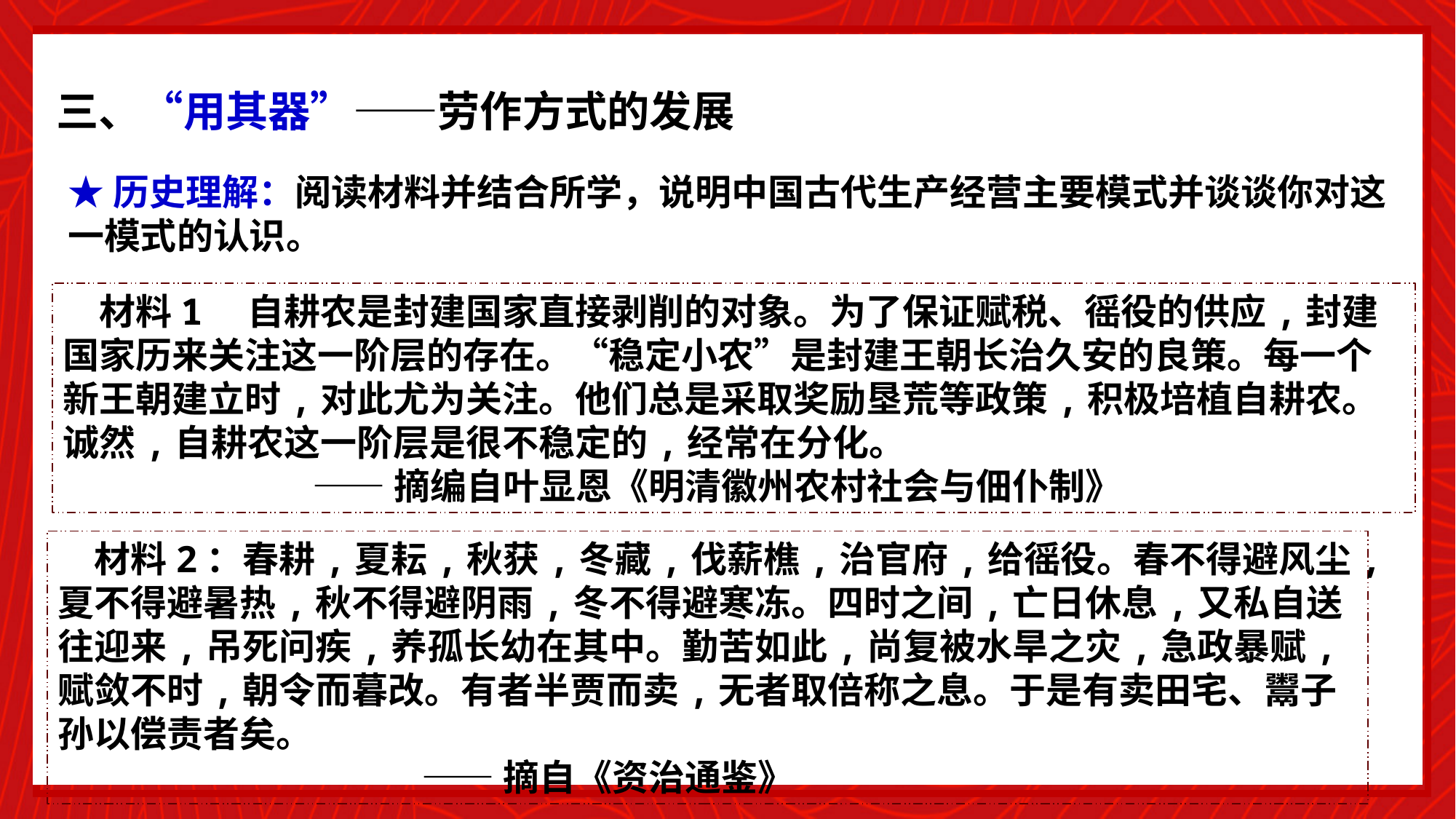

三、“用其器”——劳作方式的发展
★历史理解：阅读材料并结合所学，说明中国古代生产经营主要模式并谈谈你对这一模式的认识。
材料1　自耕农是封建国家直接剥削的对象。为了保证赋税、徭役的供应,封建国家历来关注这一阶层的存在。“稳定小农”是封建王朝长治久安的良策。每一个新王朝建立时,对此尤为关注。他们总是采取奖励垦荒等政策,积极培植自耕农。诚然,自耕农这一阶层是很不稳定的,经常在分化。
                          ——摘编自叶显恩《明清徽州农村社会与佃仆制》
材料2：春耕,夏耘,秋获,冬藏,伐薪樵,治官府,给徭役。春不得避风尘,夏不得避暑热,秋不得避阴雨,冬不得避寒冻。四时之间,亡日休息,又私自送往迎来,吊死问疾,养孤长幼在其中。勤苦如此,尚复被水旱之灾,急政暴赋,赋敛不时,朝令而暮改。有者半贾而卖,无者取倍称之息。于是有卖田宅、鬻子孙以偿责者矣。
                                        ——摘自《资治通鉴》